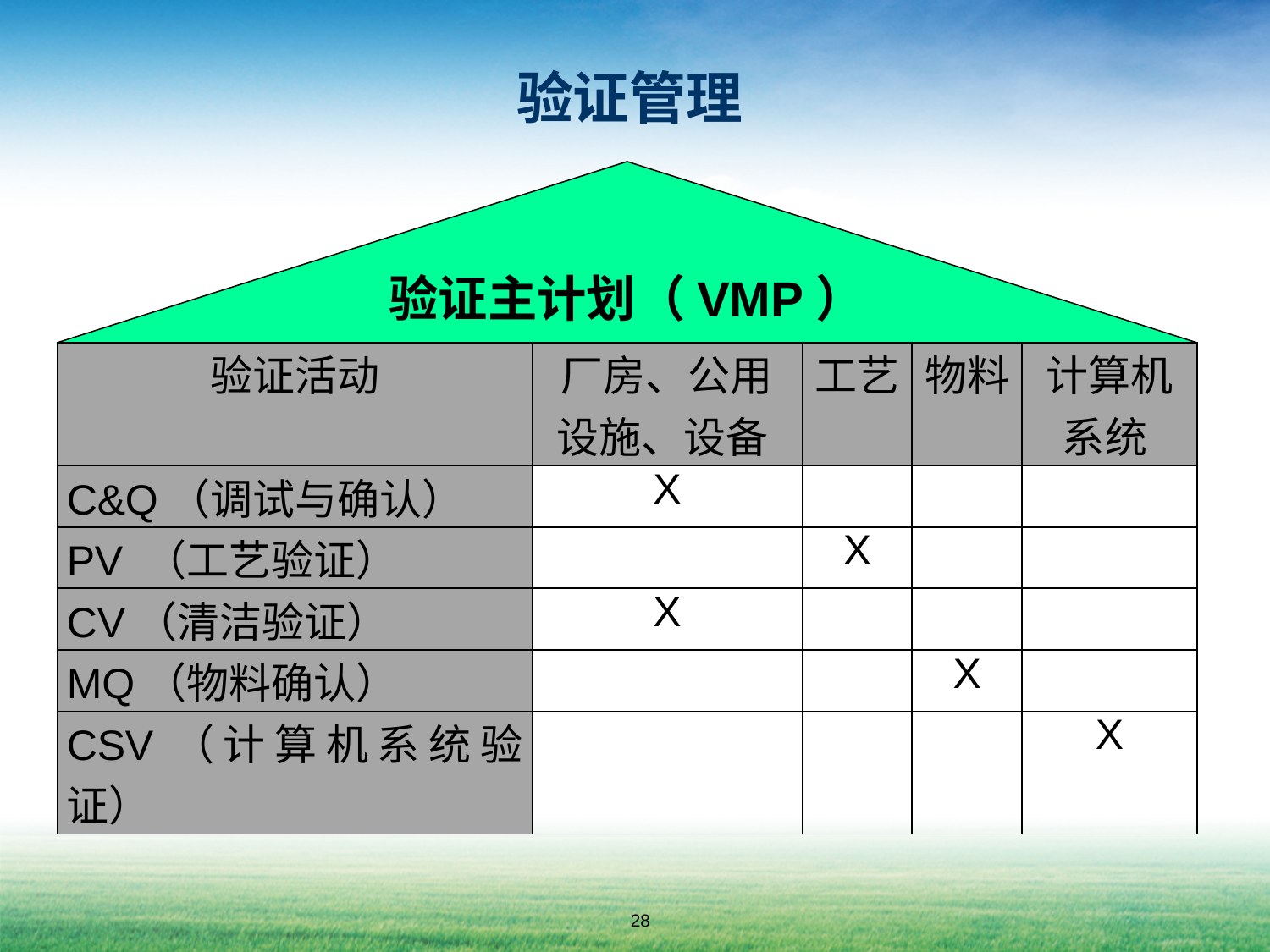

# 验证管理
验证主计划（VMP）
| 验证活动 | 厂房、公用设施、设备 | 工艺 | 物料 | 计算机系统 |
| --- | --- | --- | --- | --- |
| C&Q（调试与确认） | X |  |  |  |
| PV （工艺验证） |  | X |  |  |
| CV（清洁验证） | X |  |  |  |
| MQ（物料确认） |  |  | X |  |
| CSV（计算机系统验证） |  |  |  | X |
28